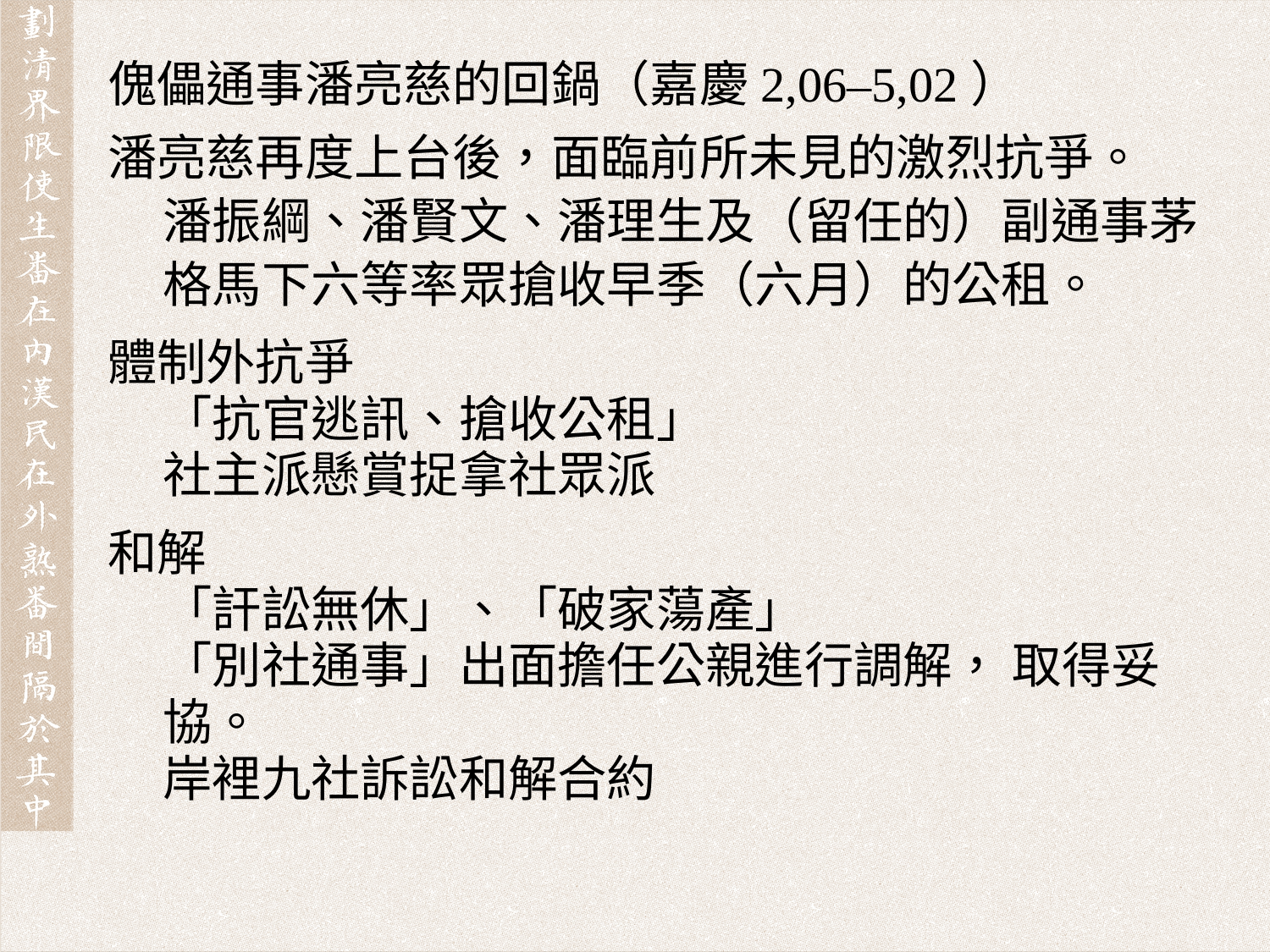

傀儡通事潘亮慈的回鍋（嘉慶2,06–5,02）
潘亮慈再度上台後，面臨前所未見的激烈抗爭。
潘振綱、潘賢文、潘理生及（留任的）副通事茅格馬下六等率眾搶收早季（六月）的公租。
體制外抗爭
「抗官逃訊、搶收公租」
社主派懸賞捉拿社眾派
和解
「訐訟無休」、「破家蕩產」
「別社通事」出面擔任公親進行調解， 取得妥協。
岸裡九社訴訟和解合約